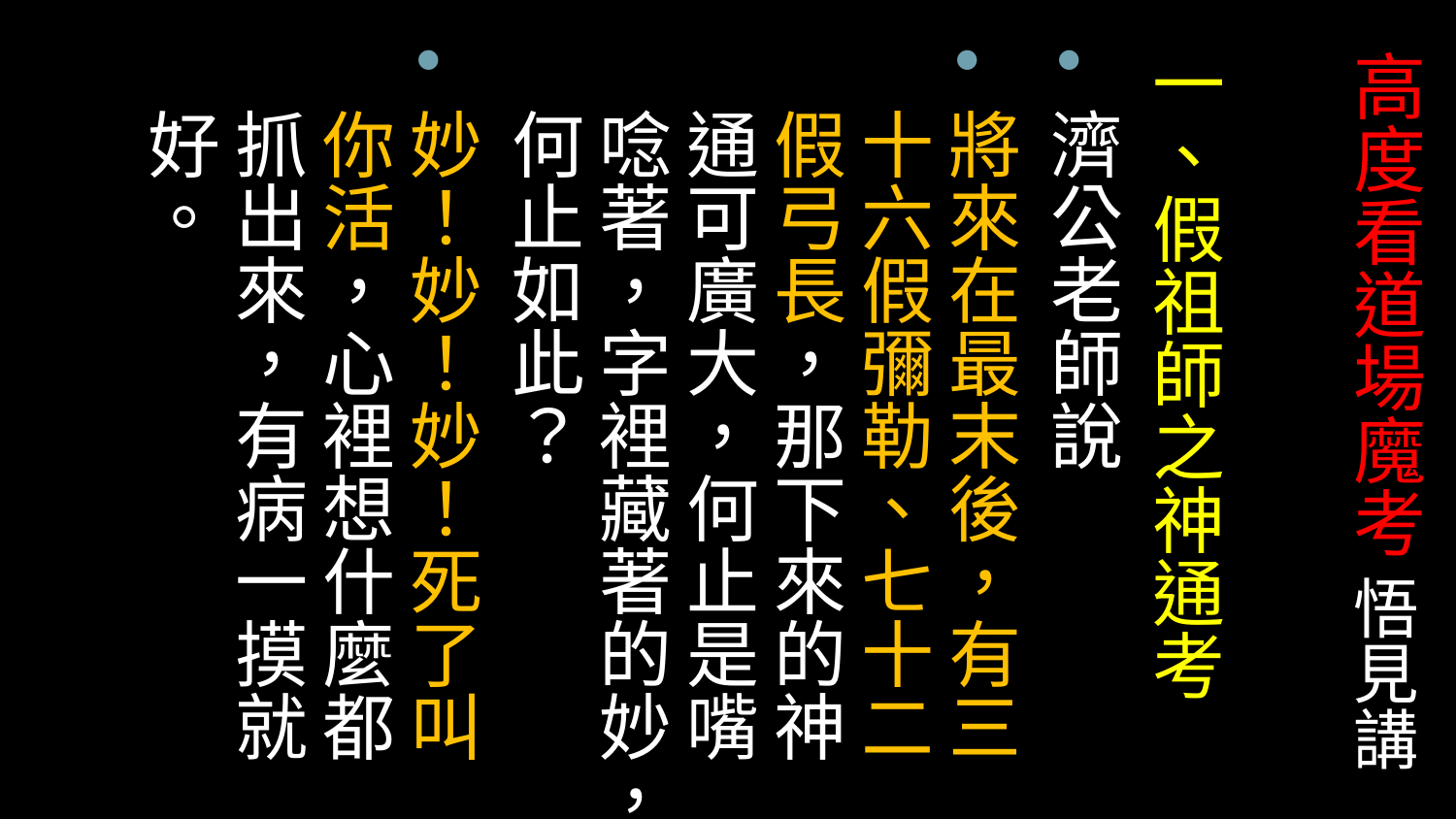

一、假祖師之神通考
濟公老師說
將來在最末後，有三十六假彌勒、七十二假弓長，那下來的神通可廣大，何止是嘴唸著，字裡藏著的妙，何止如此？
妙！妙！妙！死了叫你活，心裡想什麼都抓出來，有病一摸就好。

# 高度看道場魔考 悟見講